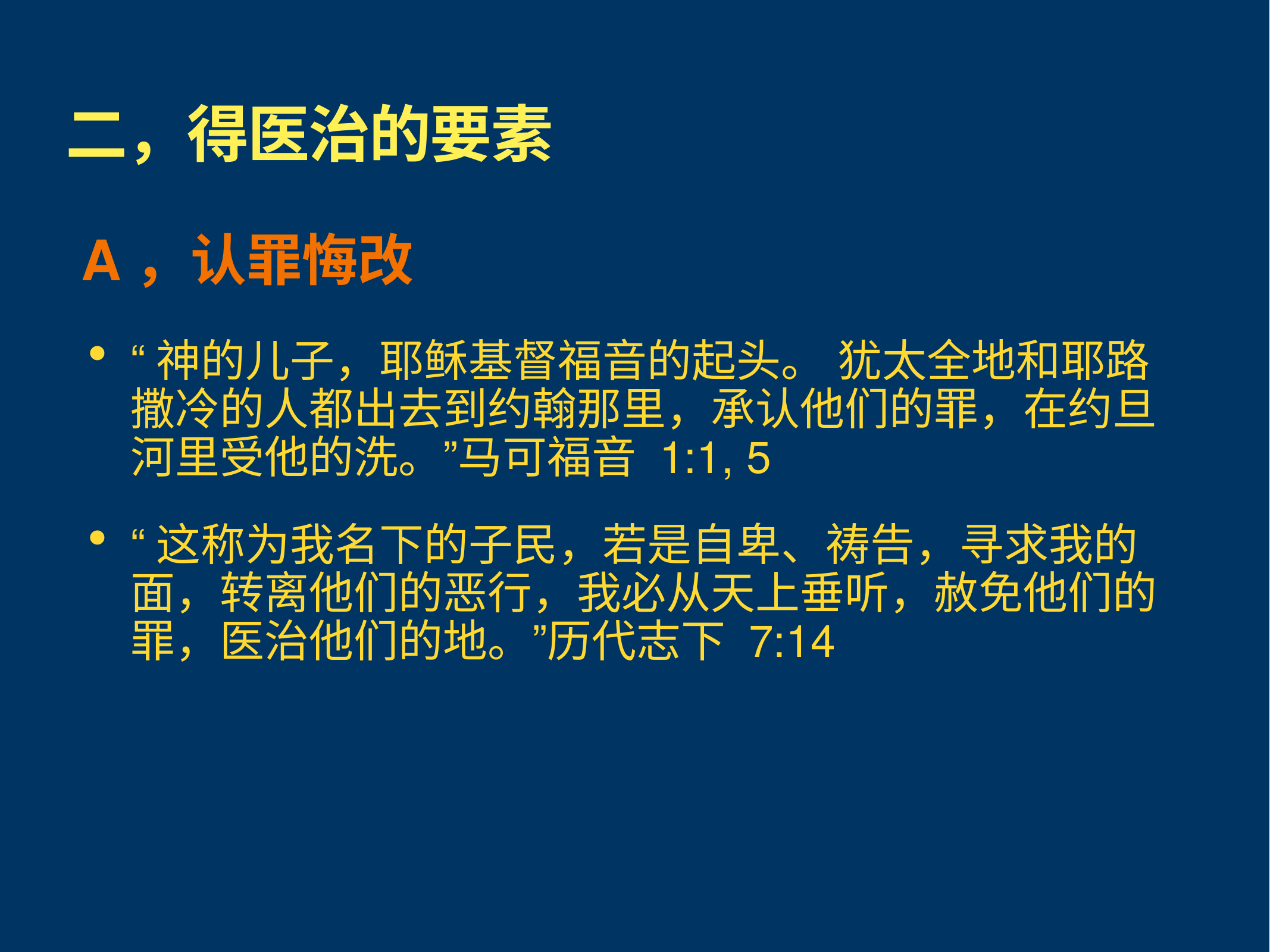

# 二，得医治的要素
 A，认罪悔改
“神的儿子，耶稣基督福音的起头。 犹太全地和耶路撒冷的人都出去到约翰那里，承认他们的罪，在约旦河里受他的洗。”马可福音 1:1, 5
“这称为我名下的子民，若是自卑、祷告，寻求我的面，转离他们的恶行，我必从天上垂听，赦免他们的罪，医治他们的地。”历代志下 7:14